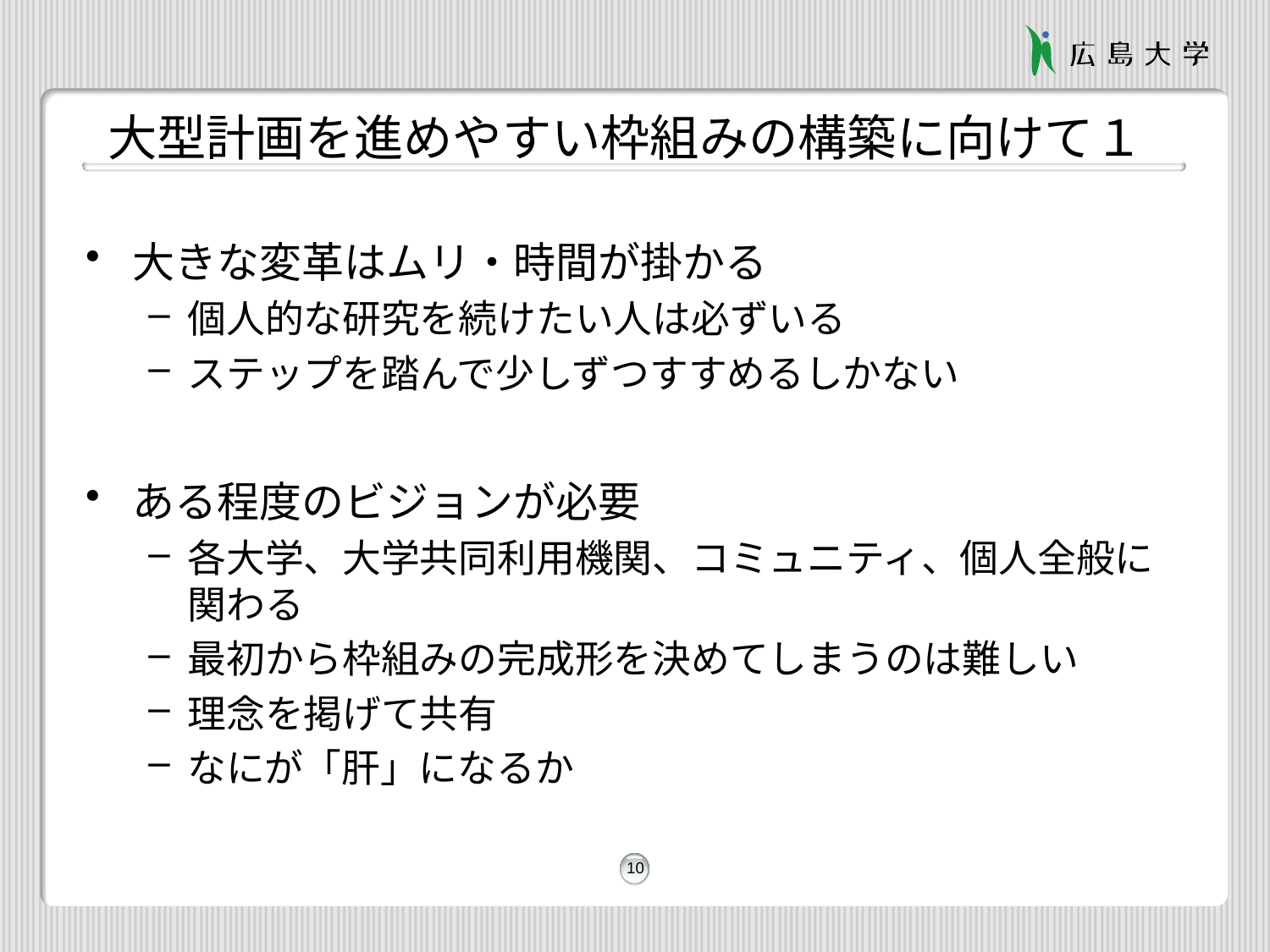

# 大型計画を進めやすい枠組みの構築に向けて１
大きな変革はムリ・時間が掛かる
個人的な研究を続けたい人は必ずいる
ステップを踏んで少しずつすすめるしかない

ある程度のビジョンが必要
各大学、大学共同利用機関、コミュニティ、個人全般に関わる
最初から枠組みの完成形を決めてしまうのは難しい
理念を掲げて共有
なにが「肝」になるか